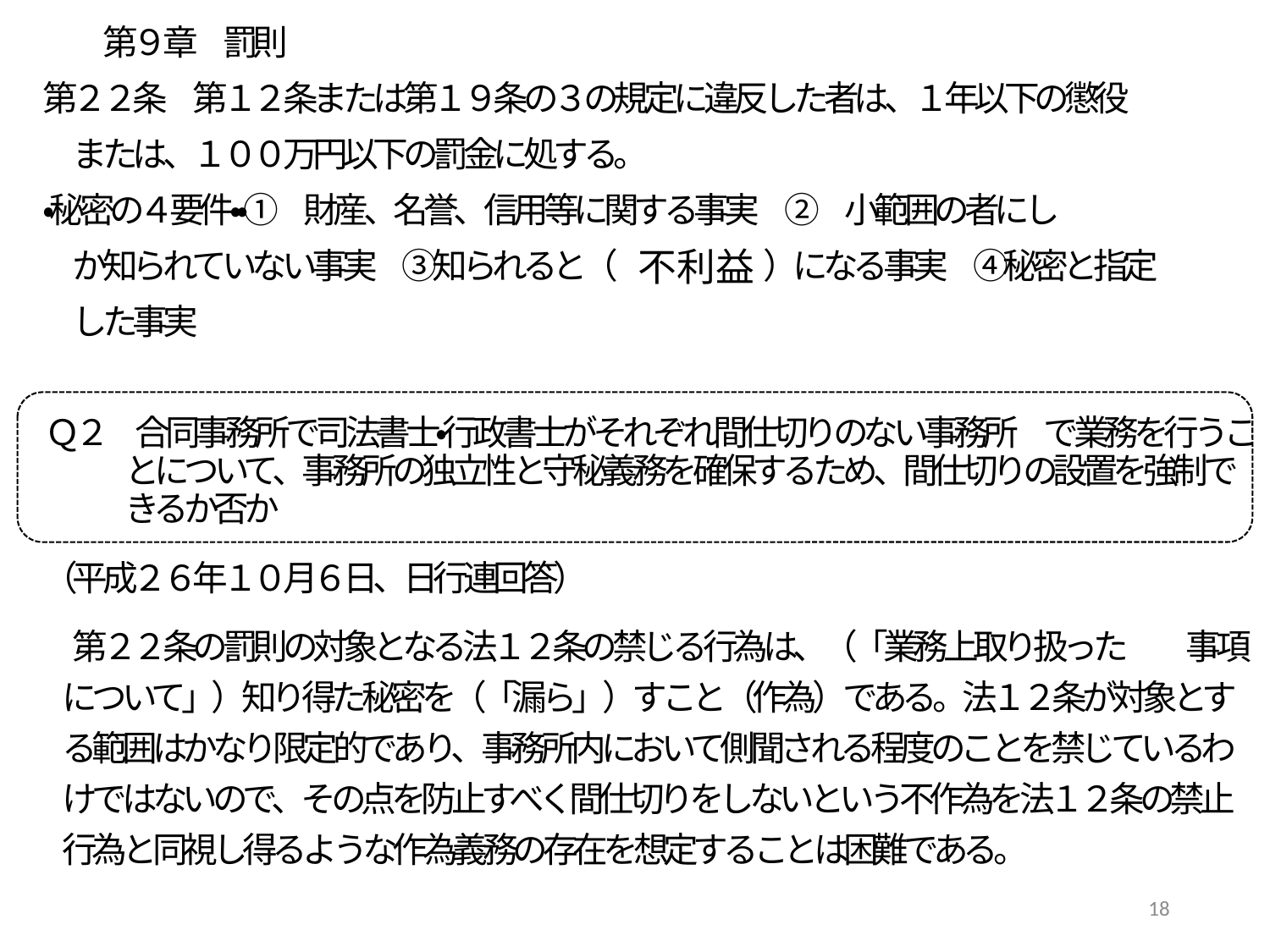

第９章　罰則
　第２２条　第１２条または第１９条の３の規定に違反した者は、１年以下の懲役
　　または、１００万円以下の罰金に処する。
　・秘密の４要件・・①　財産、名誉、信用等に関する事実　②　小範囲の者にし
　　か知られていない事実　③知られると（　　　　　）になる事実　④秘密と指定
　　した事実

　 Ｑ２　合同事務所で司法書士・行政書士がそれぞれ間仕切りのない事務所　で業務を行うことについて、事務所の独立性と守秘義務を確保するため、間仕切りの設置を強制できるか否か
　（平成２６年１０月６日、日行連回答）
　　第２２条の罰則の対象となる法１２条の禁じる行為は、（「業務上取り扱った　　 事項について」）知り得た秘密を（「漏ら」）すこと（作為）である。法１２条が対象とする範囲はかなり限定的であり、事務所内において側聞される程度のことを禁じているわけではないので、その点を防止すべく間仕切りをしないという不作為を法１２条の禁止行為と同視し得るような作為義務の存在を想定することは困難である。
不利益

18